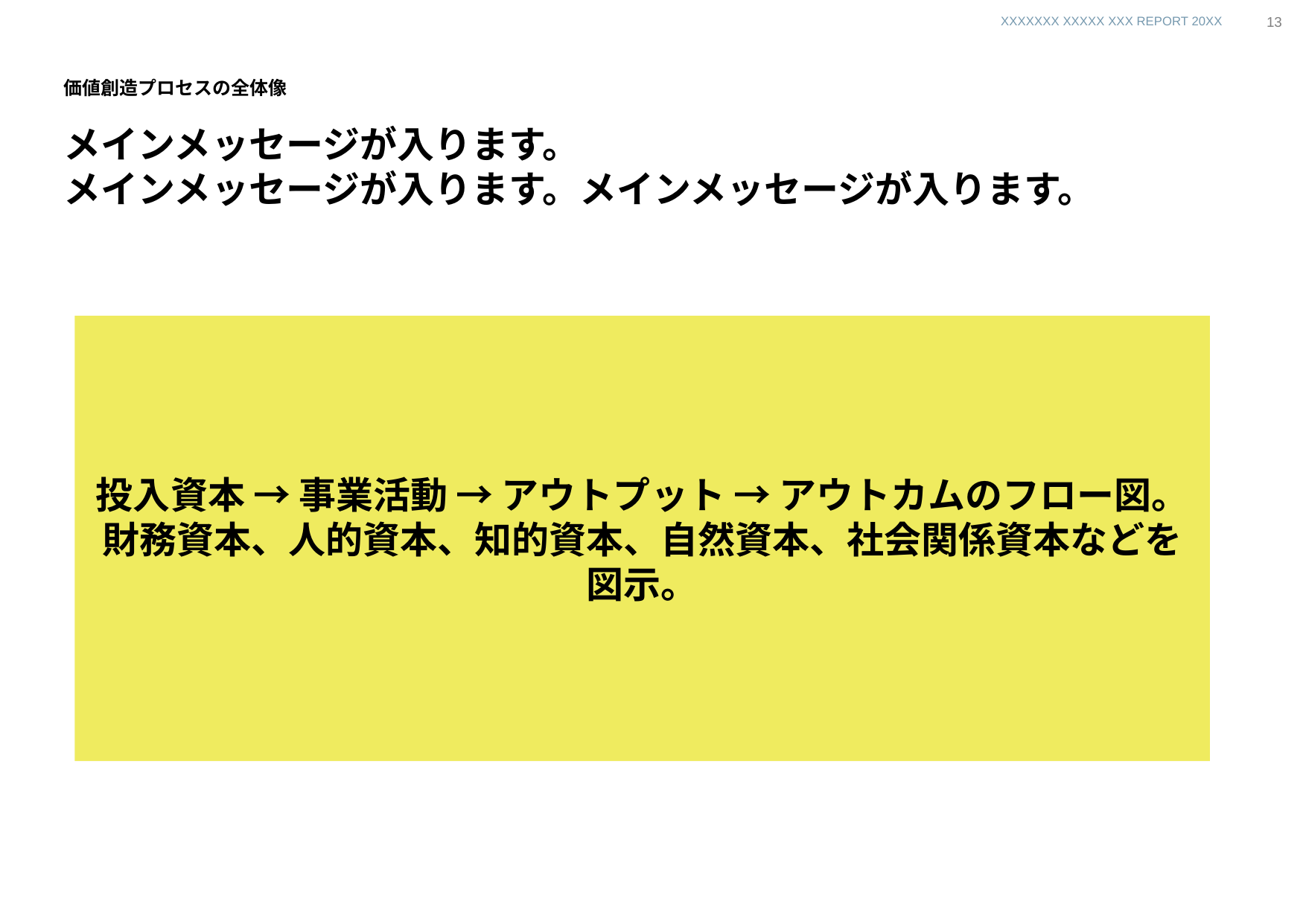

取材
13
# 価値創造プロセスの全体像
メインメッセージが入ります。
メインメッセージが入ります。メインメッセージが入ります。

投入資本 → 事業活動 → アウトプット → アウトカムのフロー図。財務資本、人的資本、知的資本、自然資本、社会関係資本などを図示。